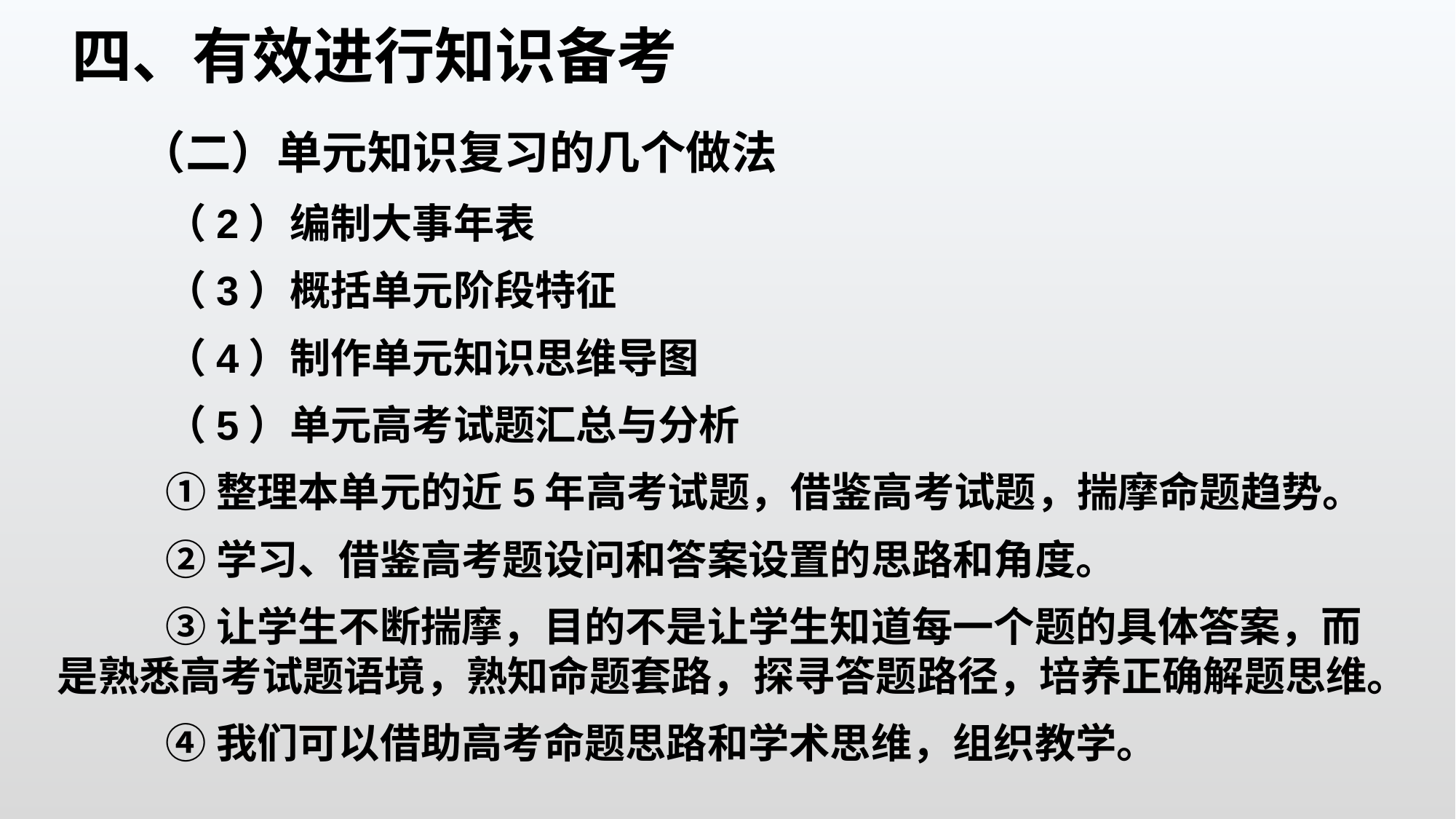

四、有效进行知识备考
（二）单元知识复习的几个做法
（2）编制大事年表
（3）概括单元阶段特征
（4）制作单元知识思维导图
（5）单元高考试题汇总与分析
①整理本单元的近5年高考试题，借鉴高考试题，揣摩命题趋势。
②学习、借鉴高考题设问和答案设置的思路和角度。
③让学生不断揣摩，目的不是让学生知道每一个题的具体答案，而是熟悉高考试题语境，熟知命题套路，探寻答题路径，培养正确解题思维。
④我们可以借助高考命题思路和学术思维，组织教学。